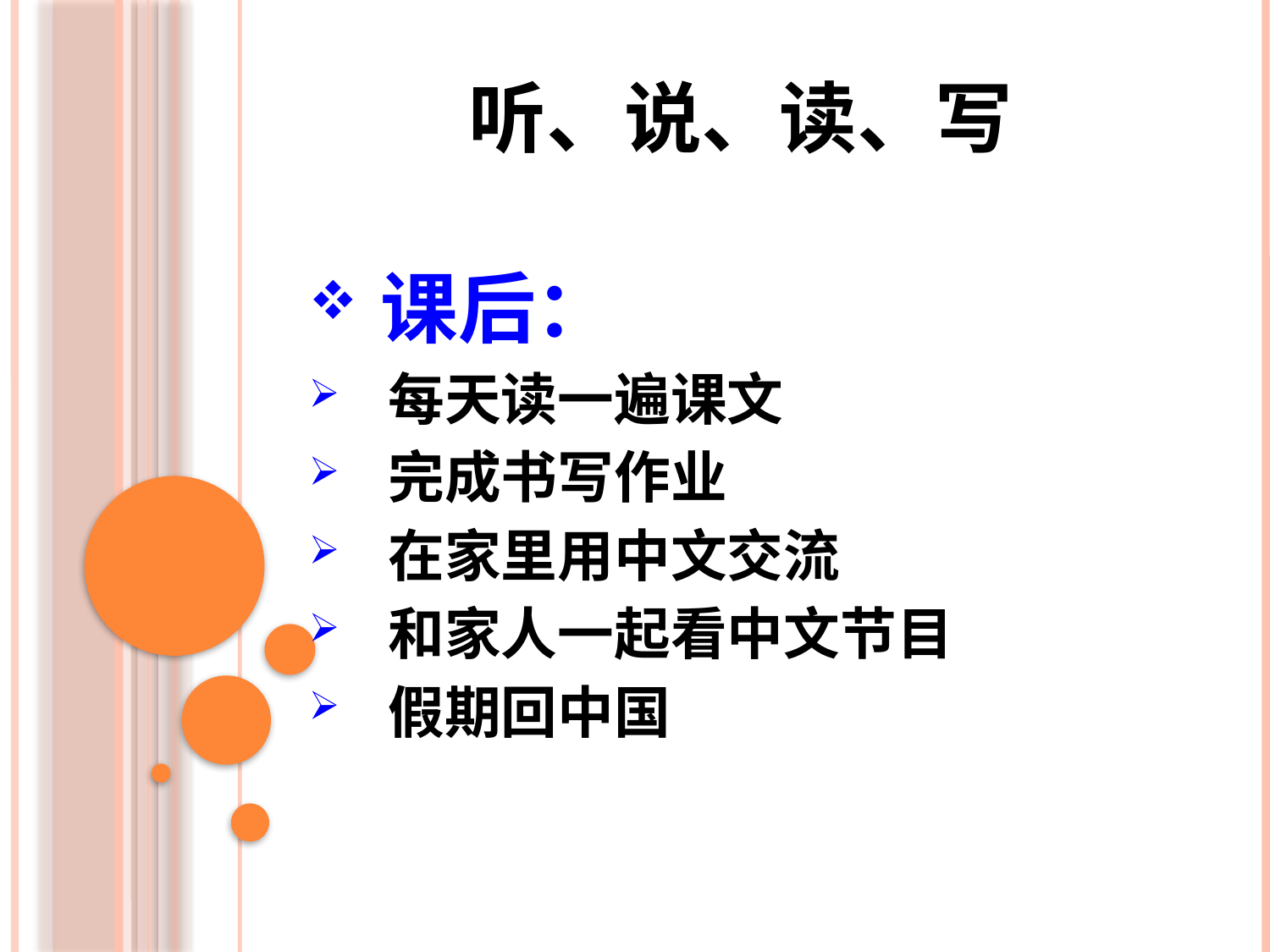

听、说、读、写

课后：
每天读一遍课文
完成书写作业
在家里用中文交流
和家人一起看中文节目
假期回中国